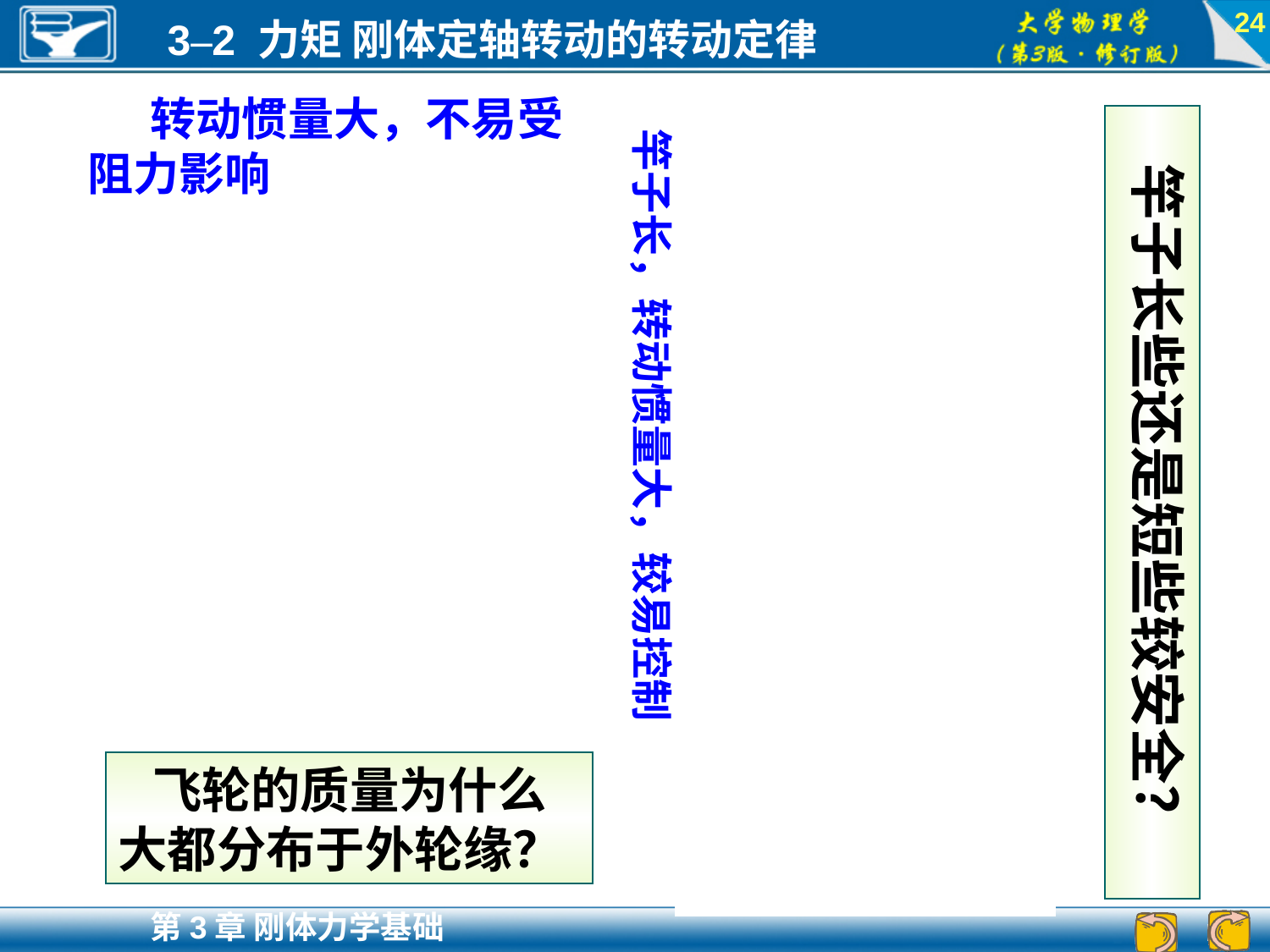

24
     转动惯量大，不易受阻力影响
竿子长些还是短些较安全？
竿子长，转动惯量大，较易控制
  飞轮的质量为什么大都分布于外轮缘？